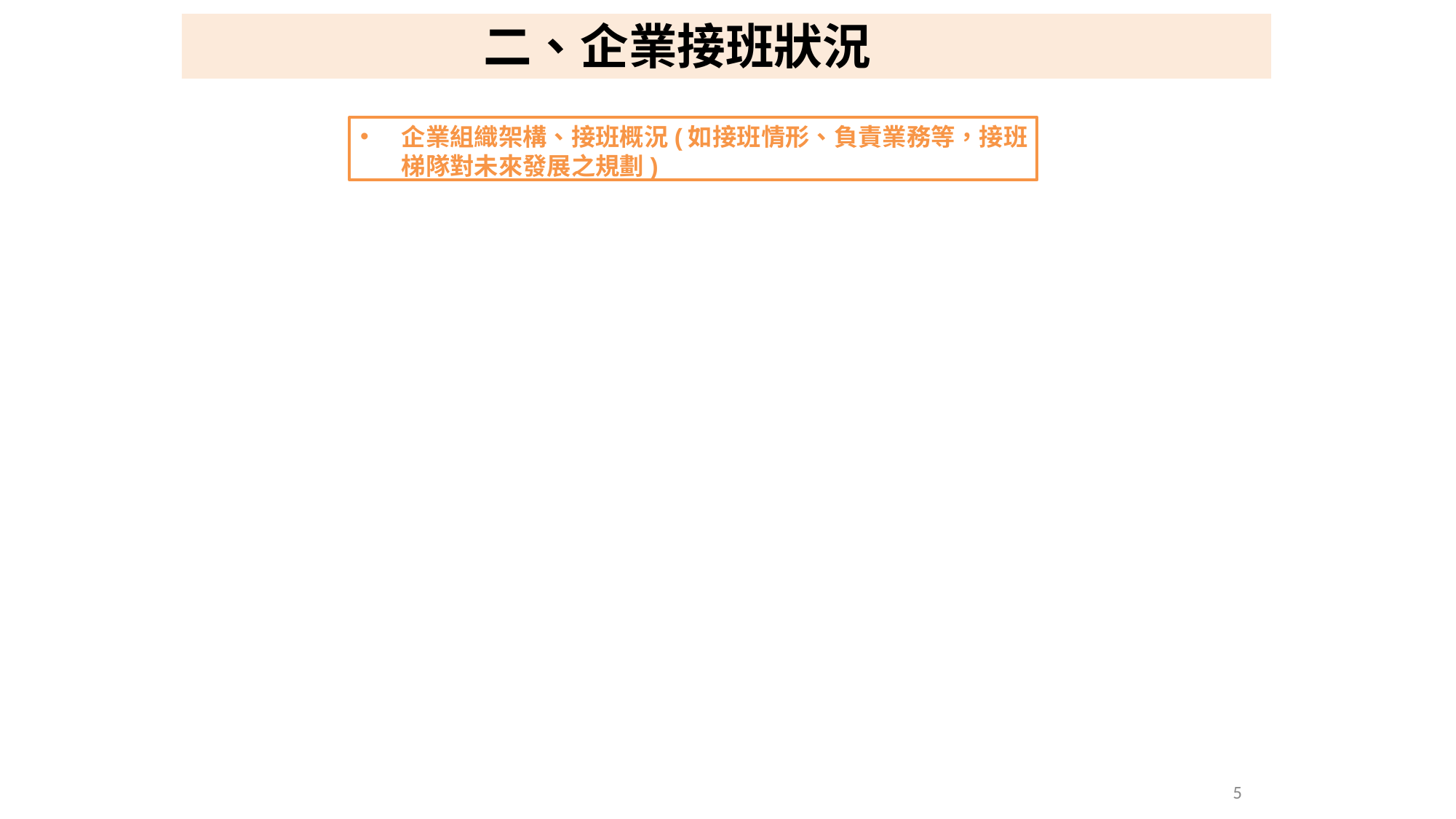

# 二、企業接班狀況
企業組織架構、接班概況(如接班情形、負責業務等，接班梯隊對未來發展之規劃)
5